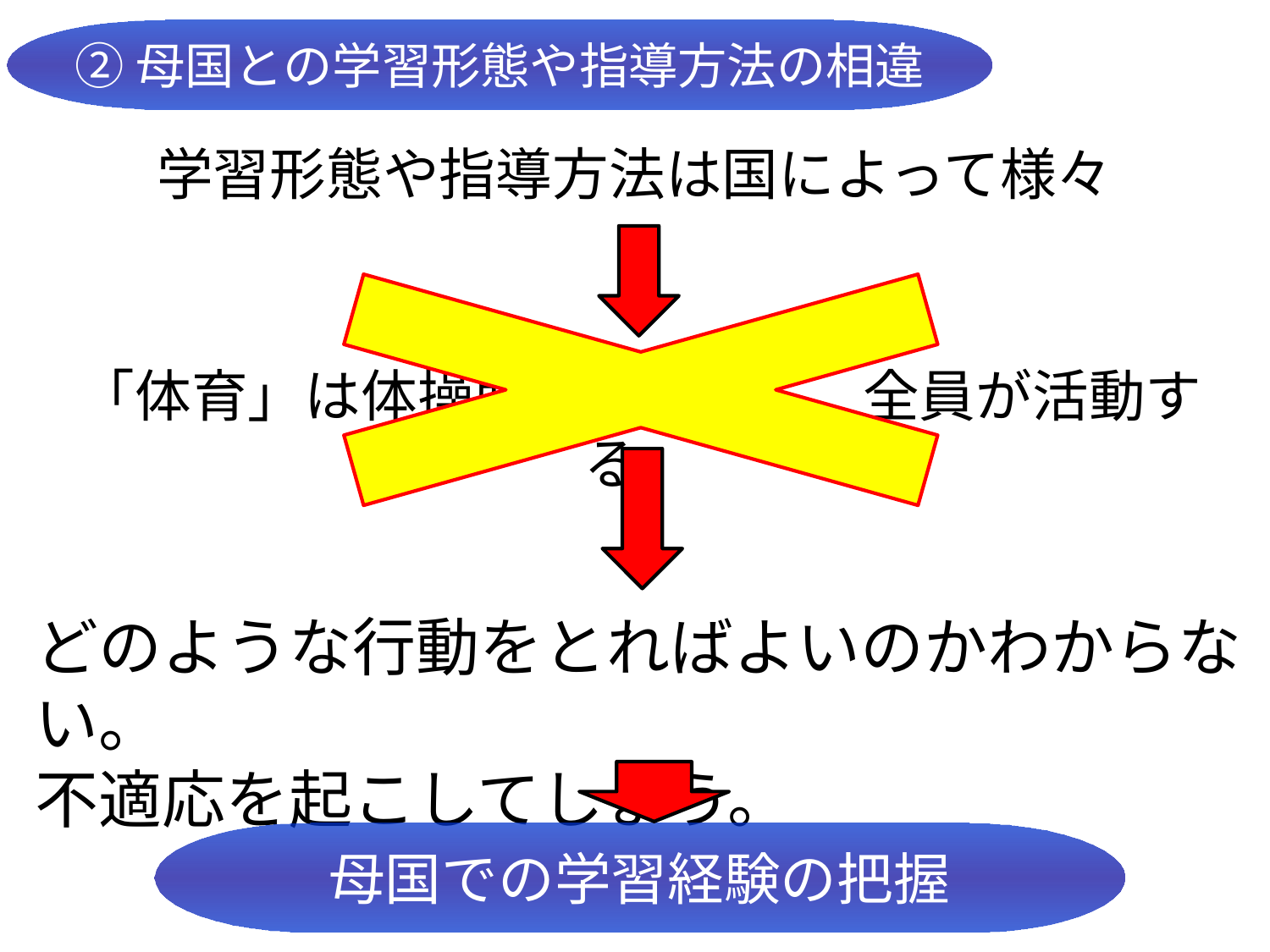

②母国との学習形態や指導方法の相違
学習形態や指導方法は国によって様々

「体育」は体操服に着替えて，全員が活動する。

どのような行動をとればよいのかわからない。
不適応を起こしてしまう。

母国での学習経験の把握